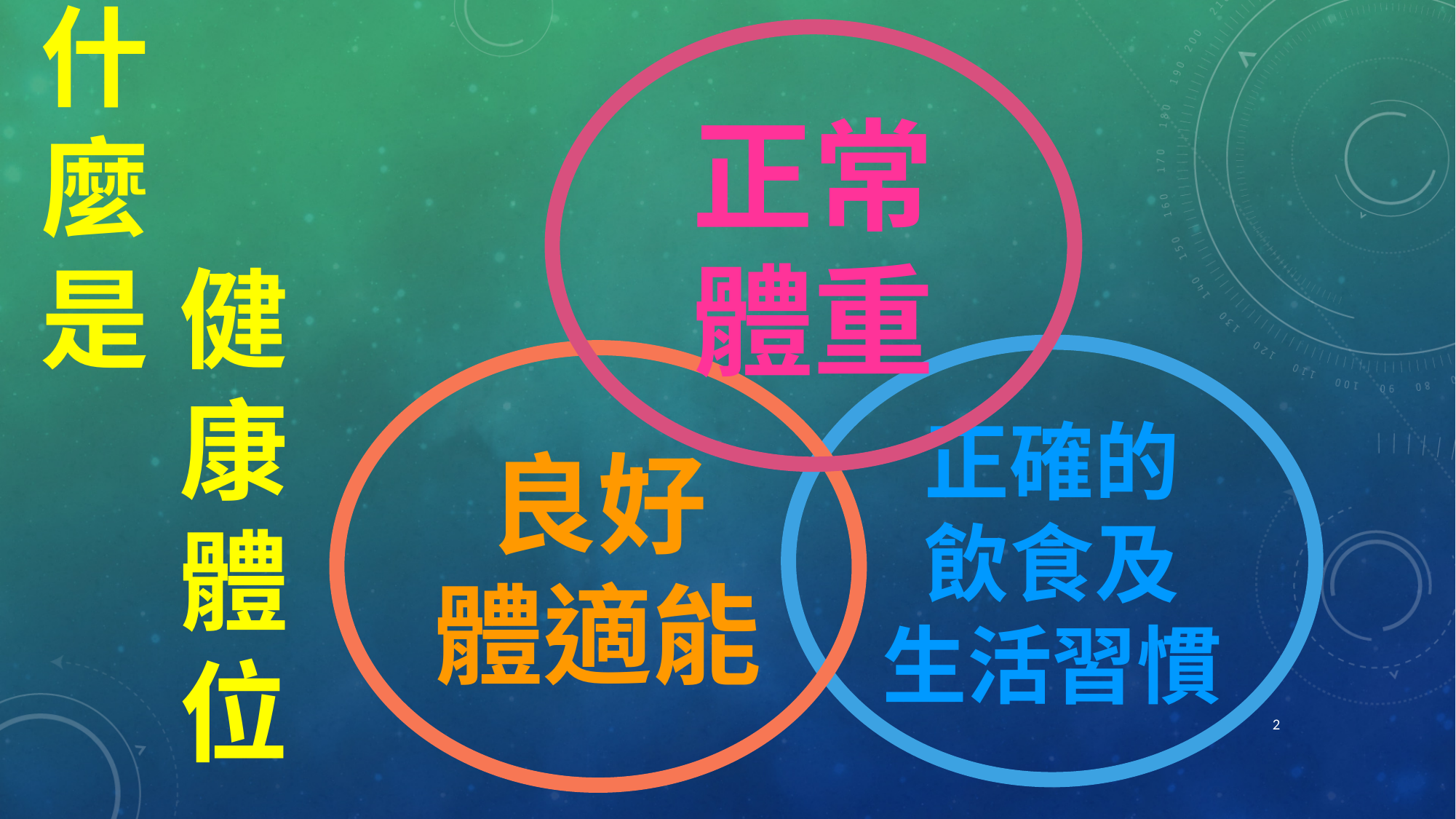

# 什 麼 是
正常體重
健康
體
位
正確的
飲食及
生活習慣
良好
體適能
2